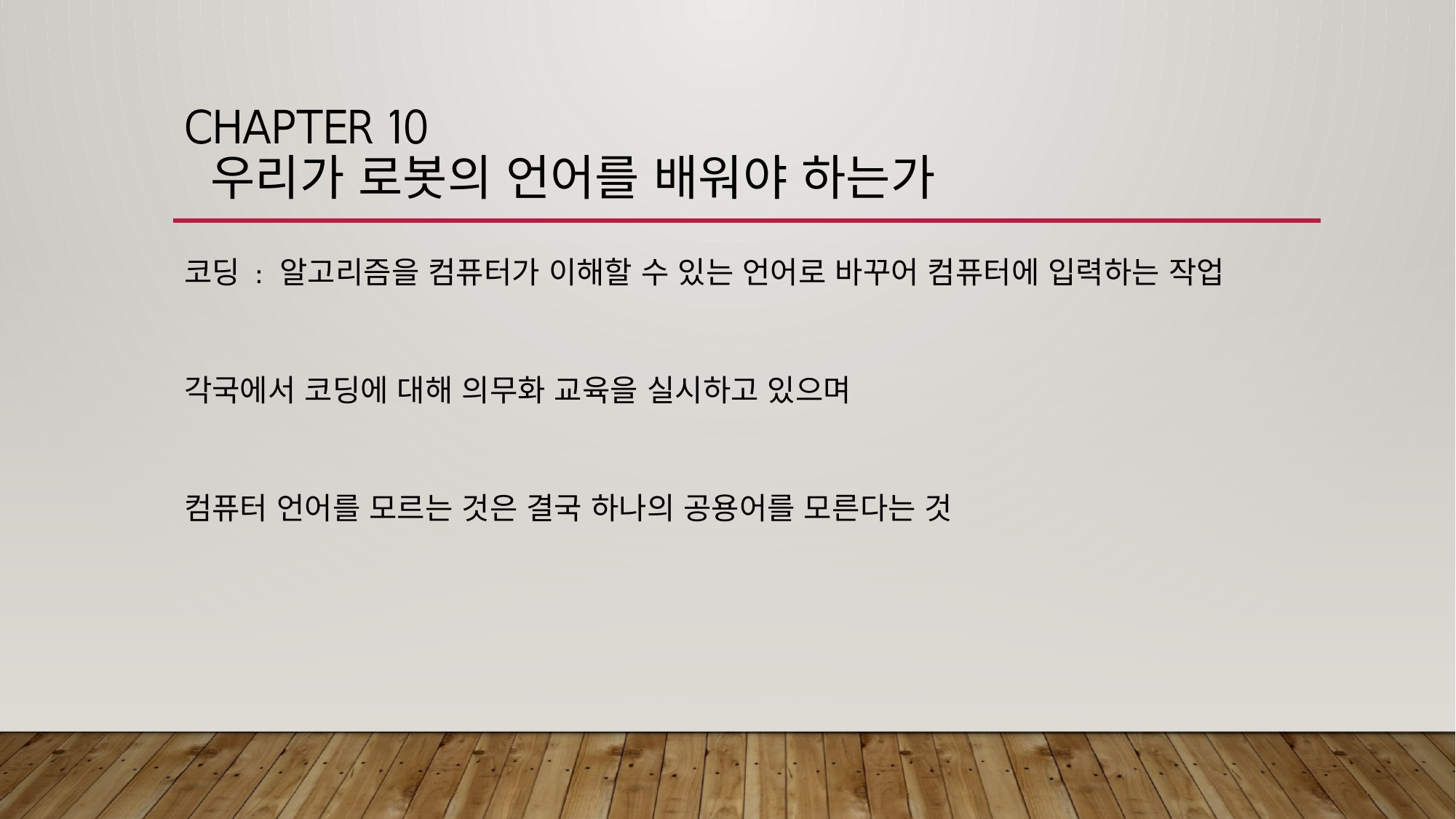

# CHAPTER 10 우리가 로봇의 언어를 배워야 하는가
코딩 : 알고리즘을 컴퓨터가 이해할 수 있는 언어로 바꾸어 컴퓨터에 입력하는 작업

각국에서 코딩에 대해 의무화 교육을 실시하고 있으며

컴퓨터 언어를 모르는 것은 결국 하나의 공용어를 모른다는 것